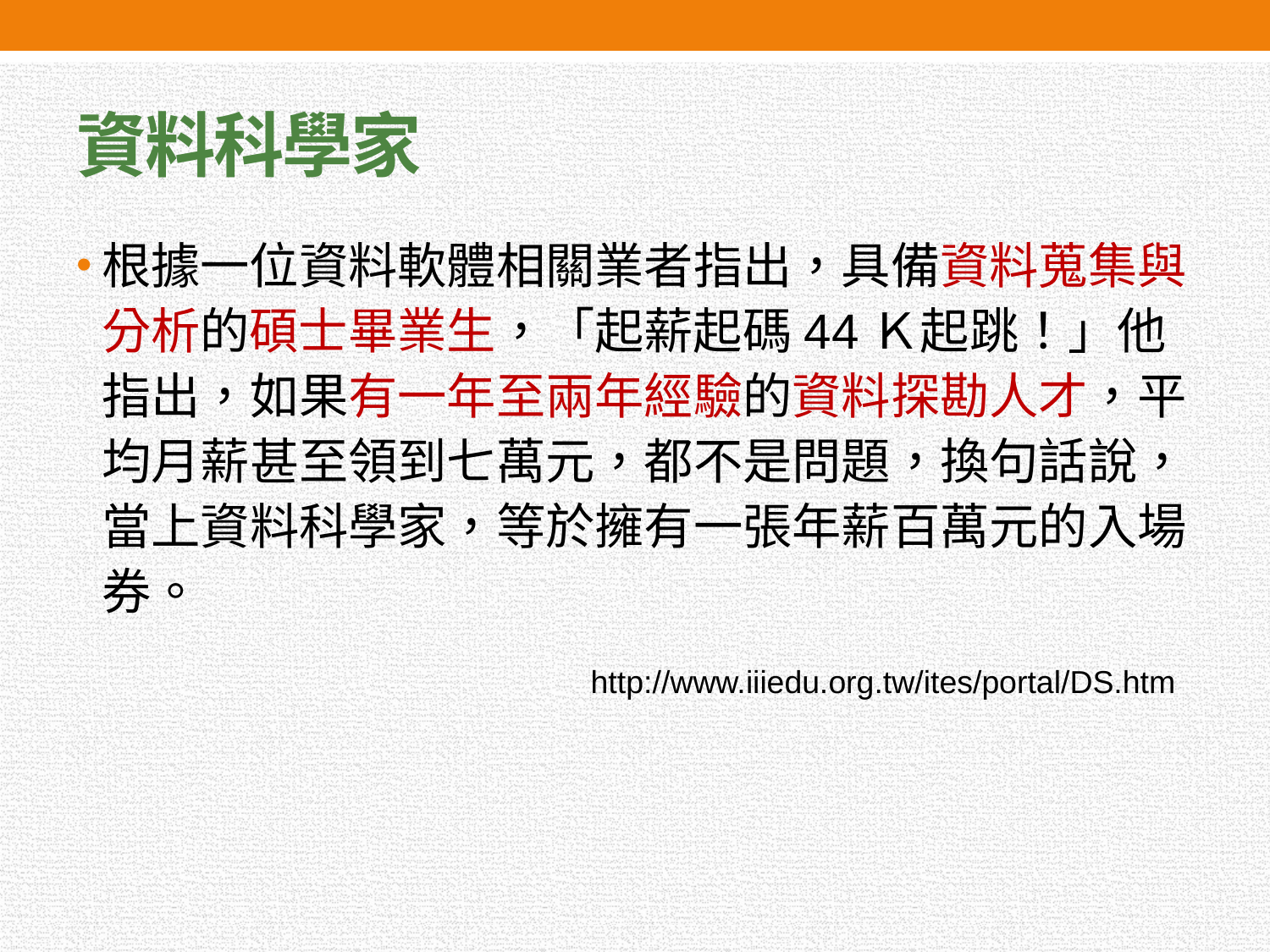

# 資料科學家
根據一位資料軟體相關業者指出，具備資料蒐集與分析的碩士畢業生，「起薪起碼44Ｋ起跳！」他指出，如果有一年至兩年經驗的資料探勘人才，平均月薪甚至領到七萬元，都不是問題，換句話說，當上資料科學家，等於擁有一張年薪百萬元的入場券。
http://www.iiiedu.org.tw/ites/portal/DS.htm